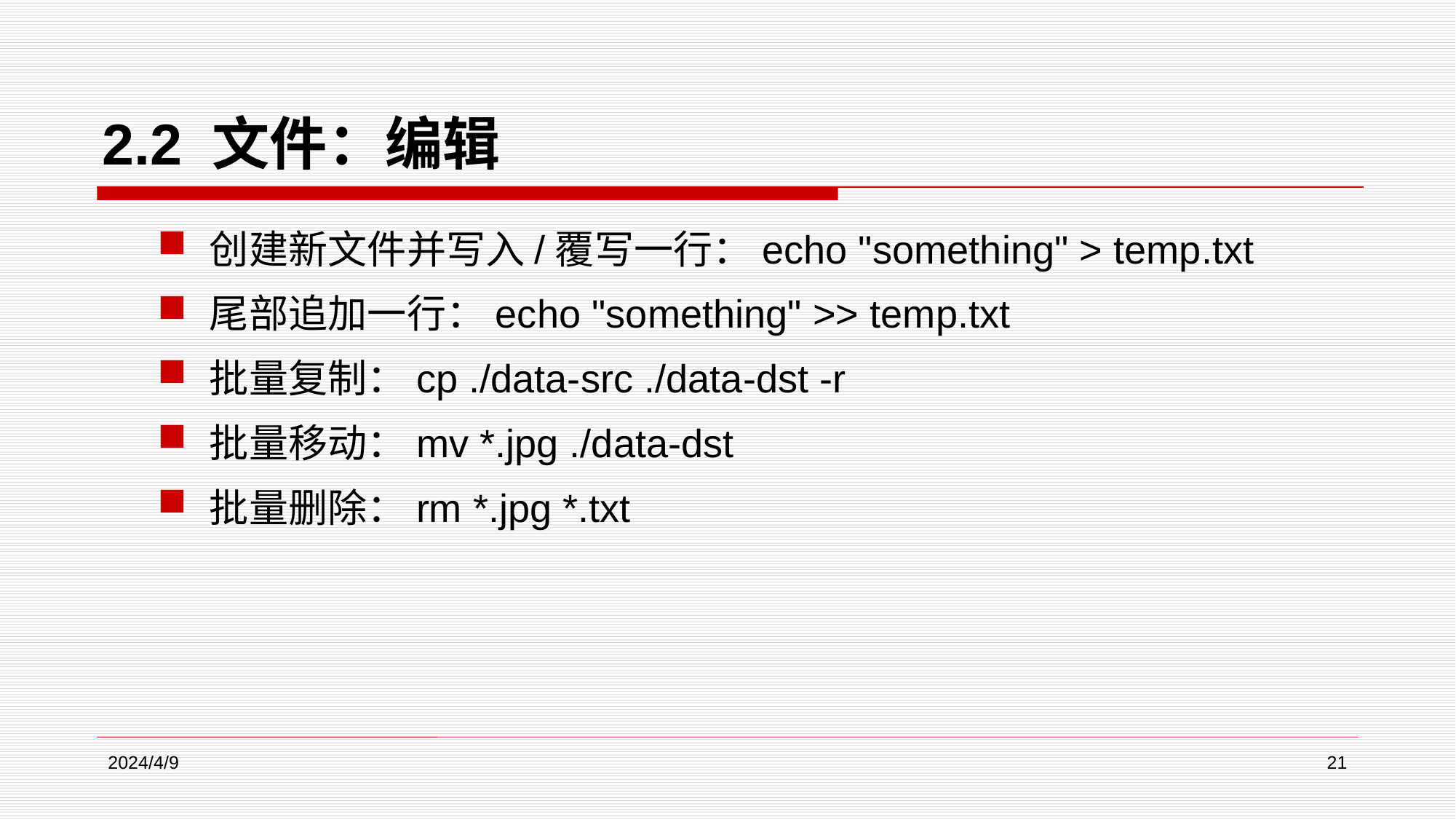

# 2.2 文件：编辑
创建新文件并写入/覆写一行：echo "something" > temp.txt
尾部追加一行：echo "something" >> temp.txt
批量复制：cp ./data-src ./data-dst -r
批量移动：mv *.jpg ./data-dst
批量删除：rm *.jpg *.txt

2024/4/9
21